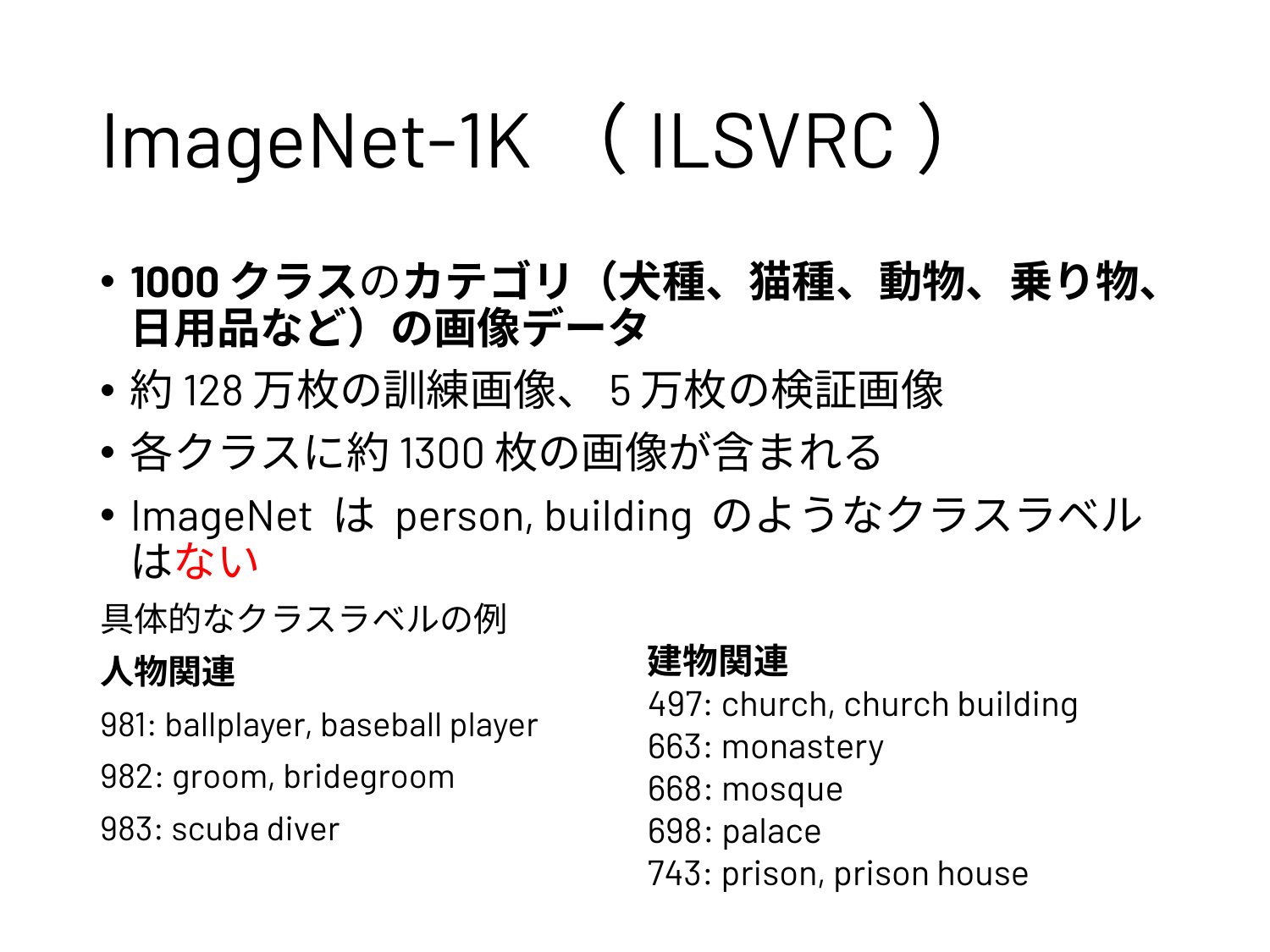

# ImageNet-1K（ILSVRC）
1000クラスのカテゴリ（犬種、猫種、動物、乗り物、日用品など）の画像データ
約128万枚の訓練画像、5万枚の検証画像
各クラスに約1300枚の画像が含まれる
ImageNet は person, building のようなクラスラベルはない
具体的なクラスラベルの例
人物関連
981: ballplayer, baseball player
982: groom, bridegroom
983: scuba diver

建物関連
497: church, church building
663: monastery
668: mosque
698: palace
743: prison, prison house